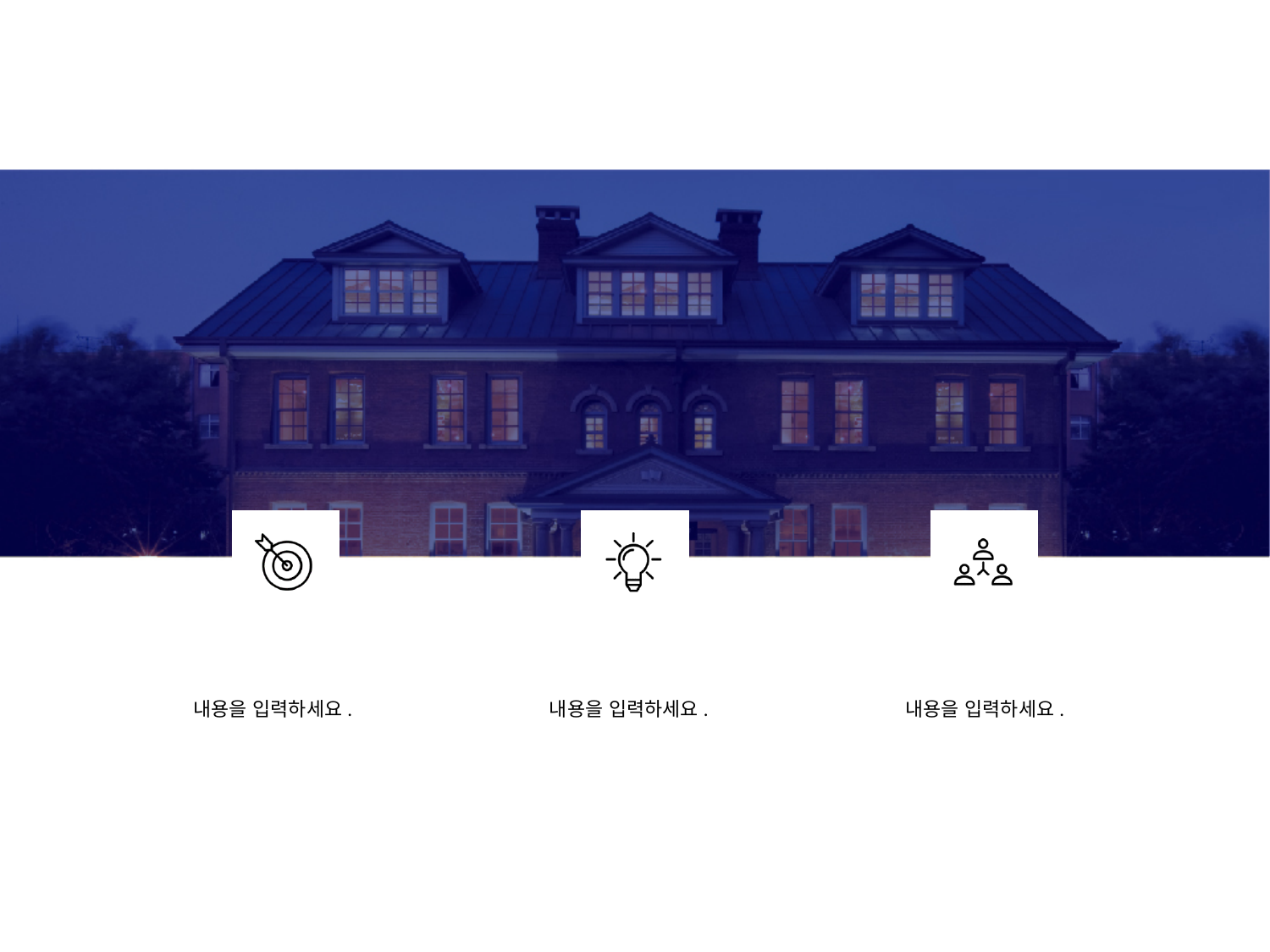

내용을 입력하세요.
내용을 입력하세요.
# 내용을 입력하세요.